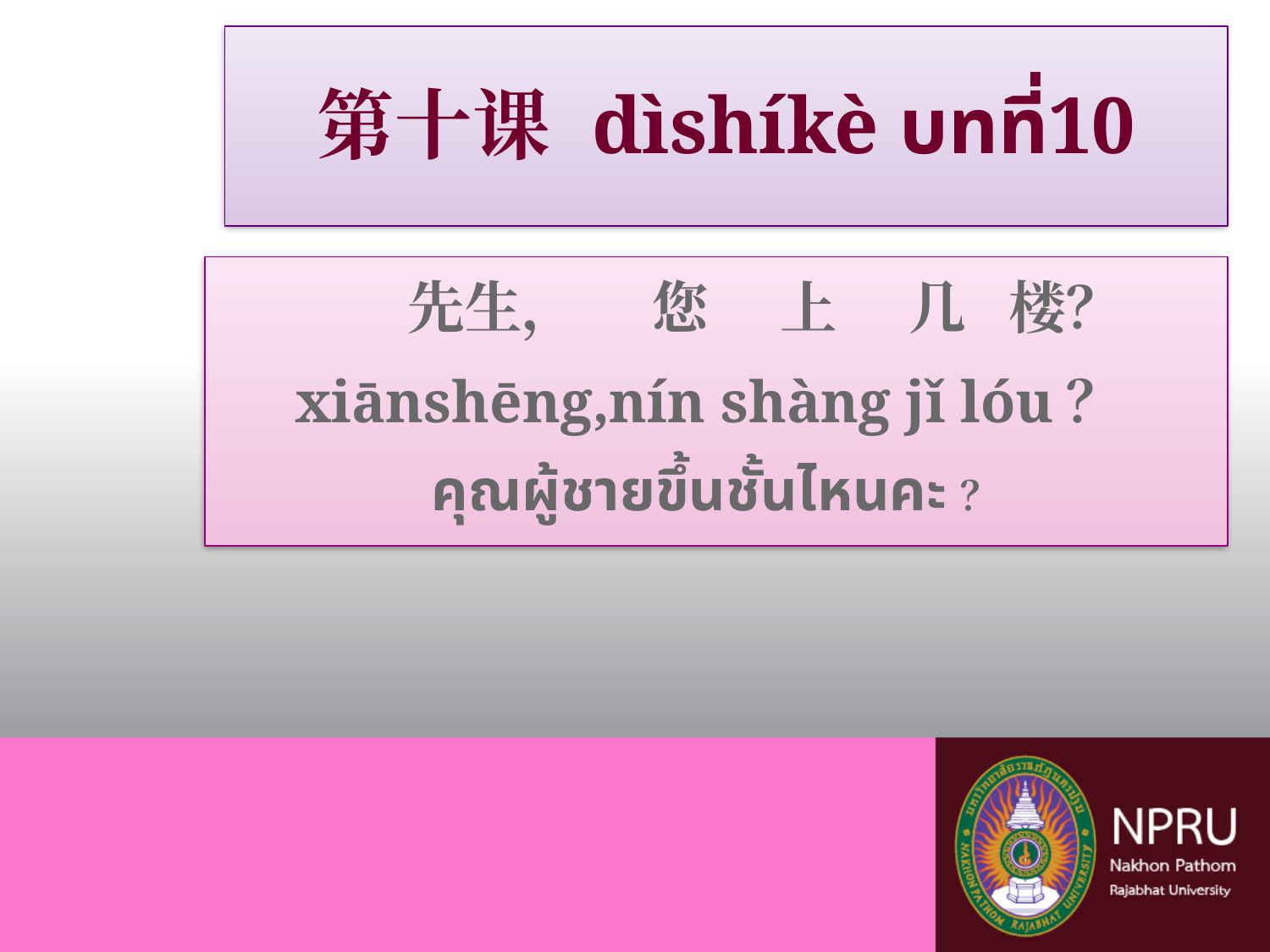

# 第十课 dìshíkè บทที่10
      先生，     您     上     几   楼？
xiānshēng,nín shàng jǐ lóu？
คุณผู้ชายขึ้นชั้นไหนคะ？